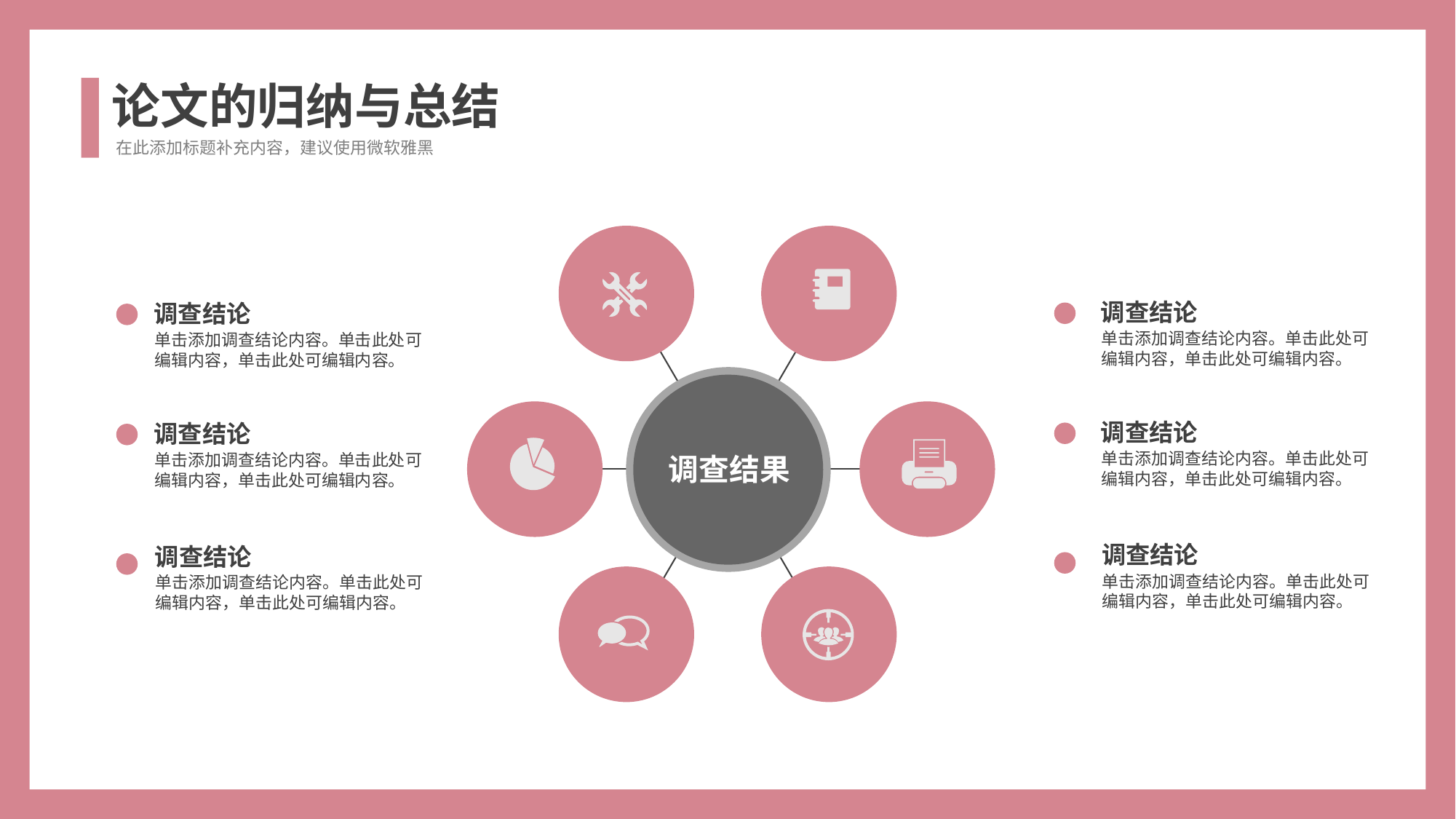

论文的归纳与总结

在此添加标题补充内容，建议使用微软雅黑

调查结论
调查结论

单击添加调查结论内容。单击此处可编辑内容，单击此处可编辑内容。
单击添加调查结论内容。单击此处可编辑内容，单击此处可编辑内容。

调查结论
调查结论

调查结果
单击添加调查结论内容。单击此处可编辑内容，单击此处可编辑内容。
单击添加调查结论内容。单击此处可编辑内容，单击此处可编辑内容。
调查结论
调查结论

单击添加调查结论内容。单击此处可编辑内容，单击此处可编辑内容。
单击添加调查结论内容。单击此处可编辑内容，单击此处可编辑内容。